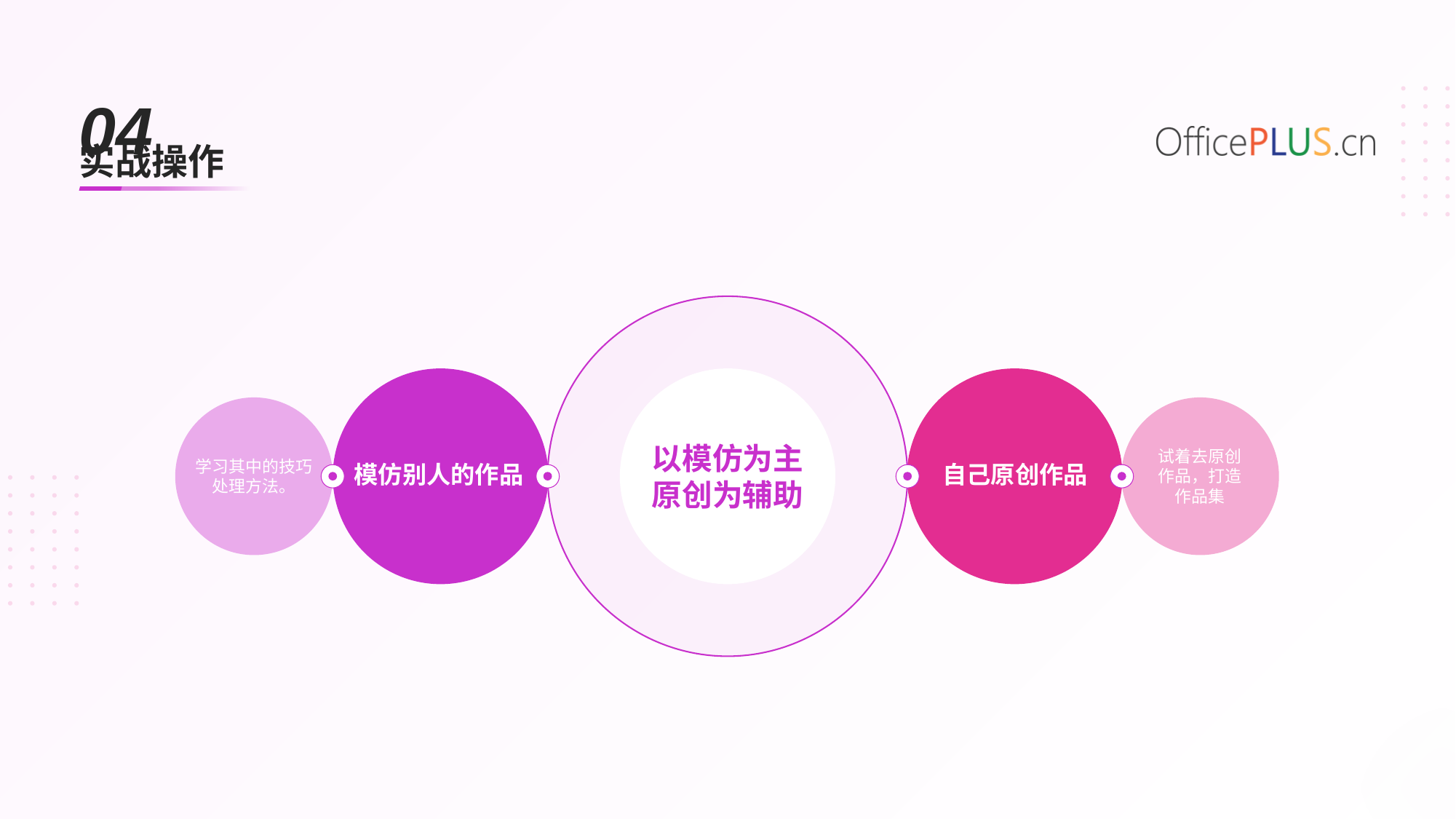

04
实战操作

以模仿为主
原创为辅助
试着去原创作品，打造作品集
学习其中的技巧
处理方法。
模仿别人的作品
自己原创作品